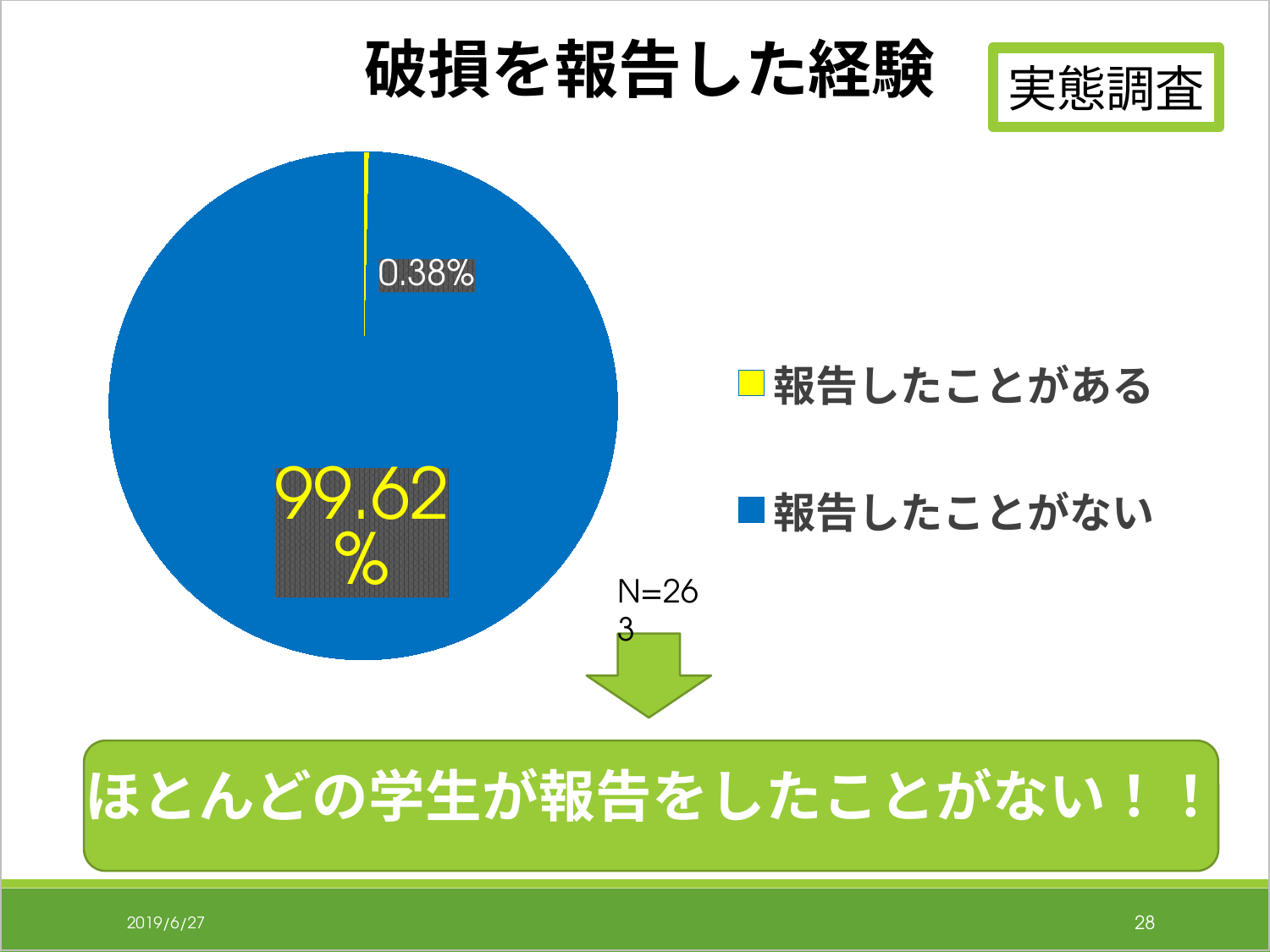

### Chart: 破損を報告した経験

| Category | 破損を報告した経験 |
|---|---|
| 報告したことがある | 0.38 |
| 報告したことがない | 99.62 |
実態調査
N=263
2019/6/27
28